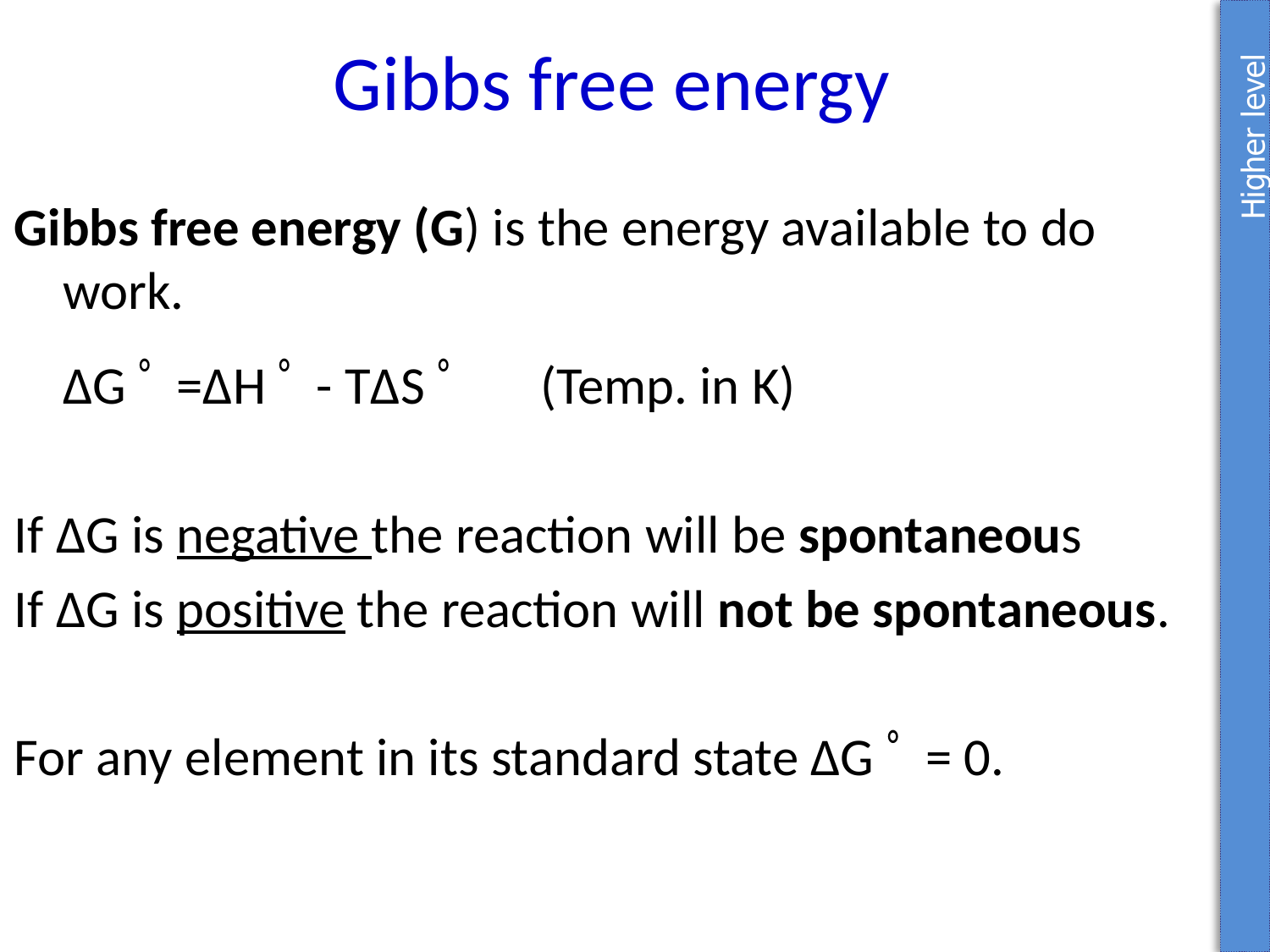

# Gibbs free energy
                                                                         Higher level
Gibbs free energy (G) is the energy available to do work.

			ΔGﾟ=ΔHﾟ- TΔSﾟ 		(Temp. in K)

If ΔG is negative the reaction will be spontaneous
If ΔG is positive the reaction will not be spontaneous.

For any element in its standard state ΔGﾟ= 0.